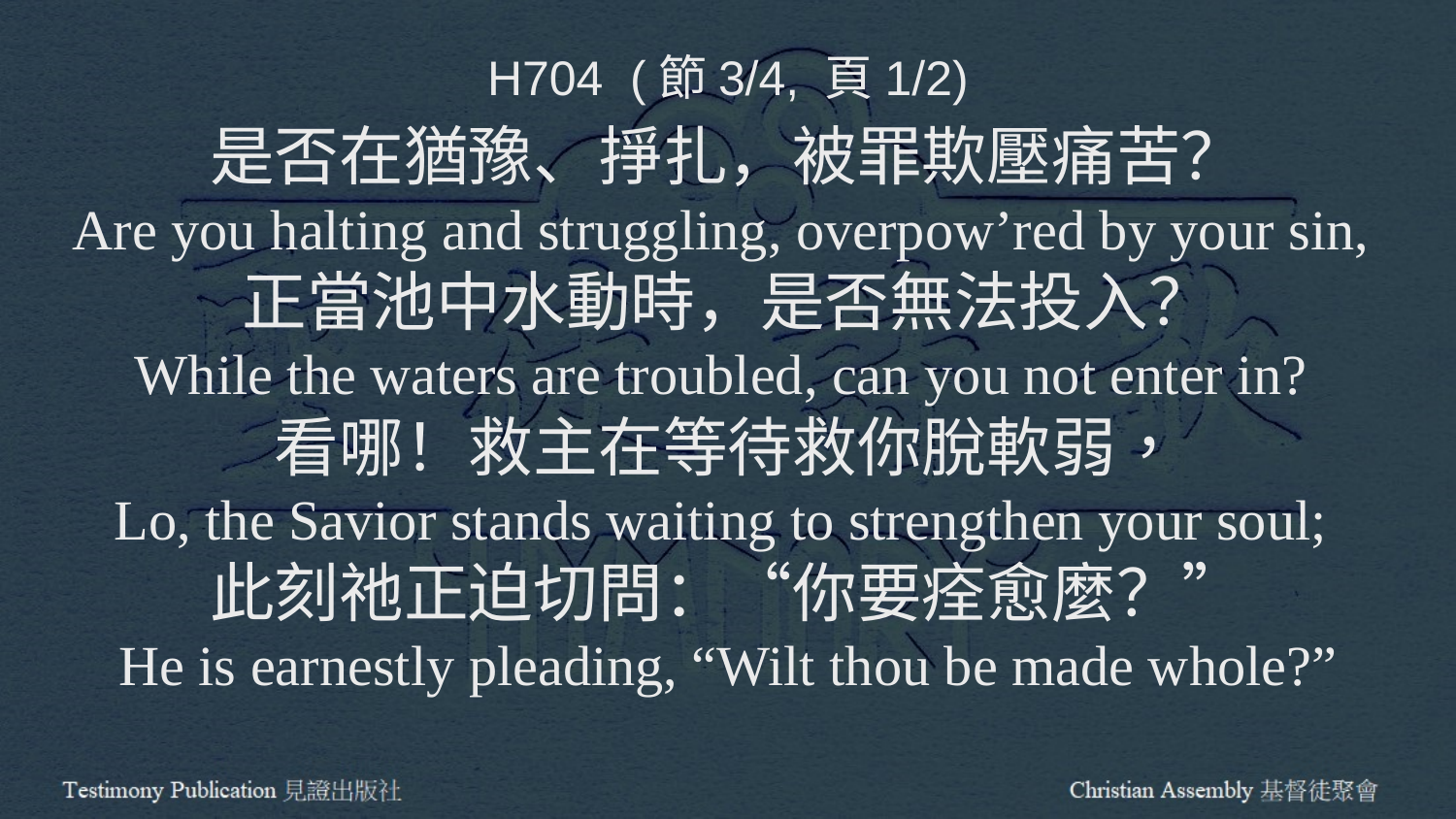

H704  (節3/4, 頁1/2)
是否在猶豫、掙扎，被罪欺壓痛苦？
Are you halting and struggling, overpow’red by your sin,
正當池中水動時，是否無法投入？
While the waters are troubled, can you not enter in?
看哪！救主在等待救你脫軟弱，
Lo, the Savior stands waiting to strengthen your soul;
此刻祂正迫切問：“你要痊愈麼？”
He is earnestly pleading, “Wilt thou be made whole?”